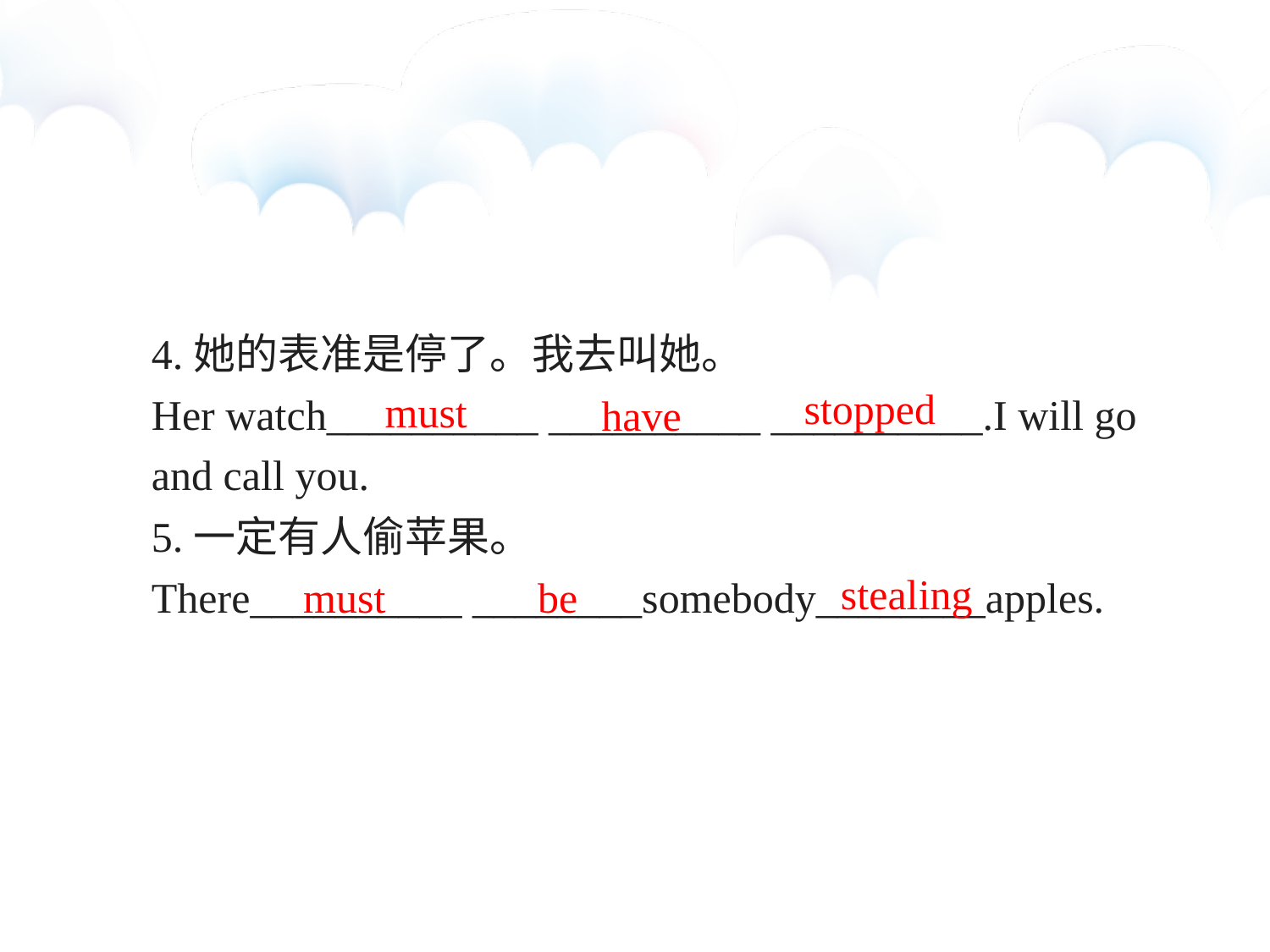

4.她的表准是停了。我去叫她。
Her watch__________ __________ __________.I will go and call you.
5.一定有人偷苹果。
There__________ ________somebody________apples.

stopped
must
have
stealing
must
be